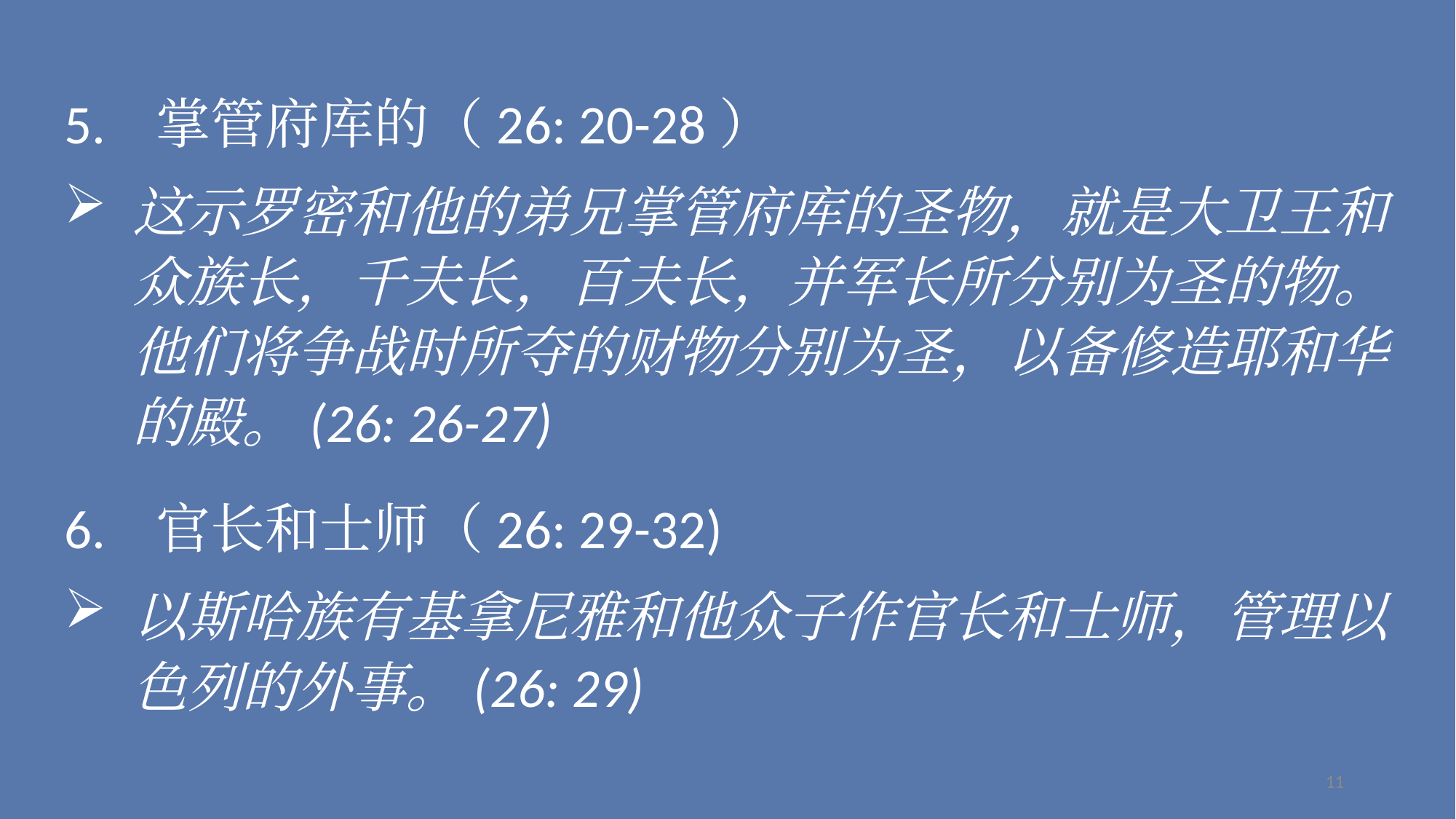

5.   掌管府库的（26: 20-28）
这示罗密和他的弟兄掌管府库的圣物，就是大卫王和众族长，千夫长，百夫长，并军长所分别为圣的物。他们将争战时所夺的财物分别为圣，以备修造耶和华的殿。(26: 26-27)
6.   官长和士师（26: 29-32)
以斯哈族有基拿尼雅和他众子作官长和士师，管理以色列的外事。(26: 29)

11